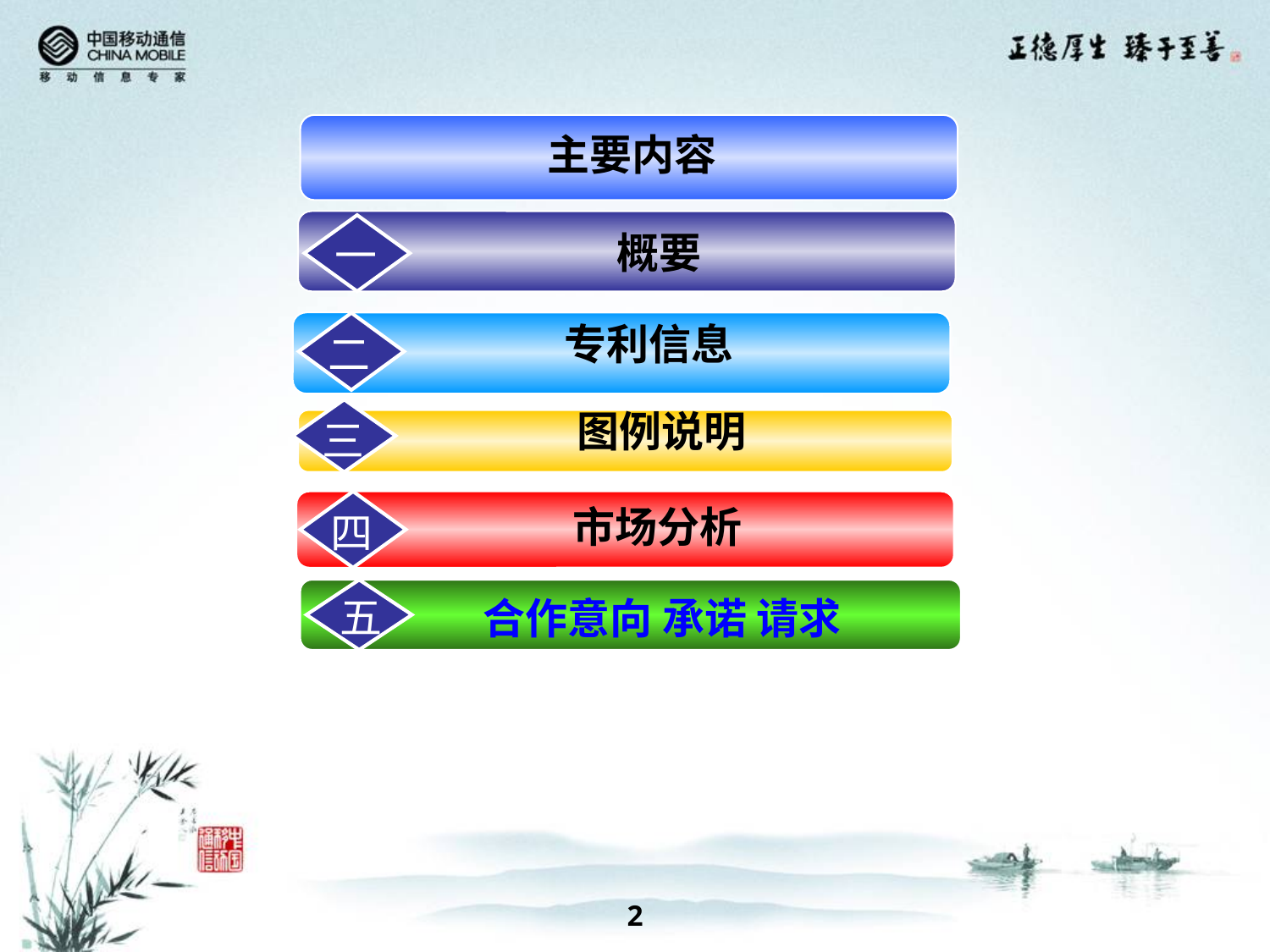

主要内容

概要
一

专利信息

二

图例说明
三

市场分析
四

五
合作意向 承诺 请求
2